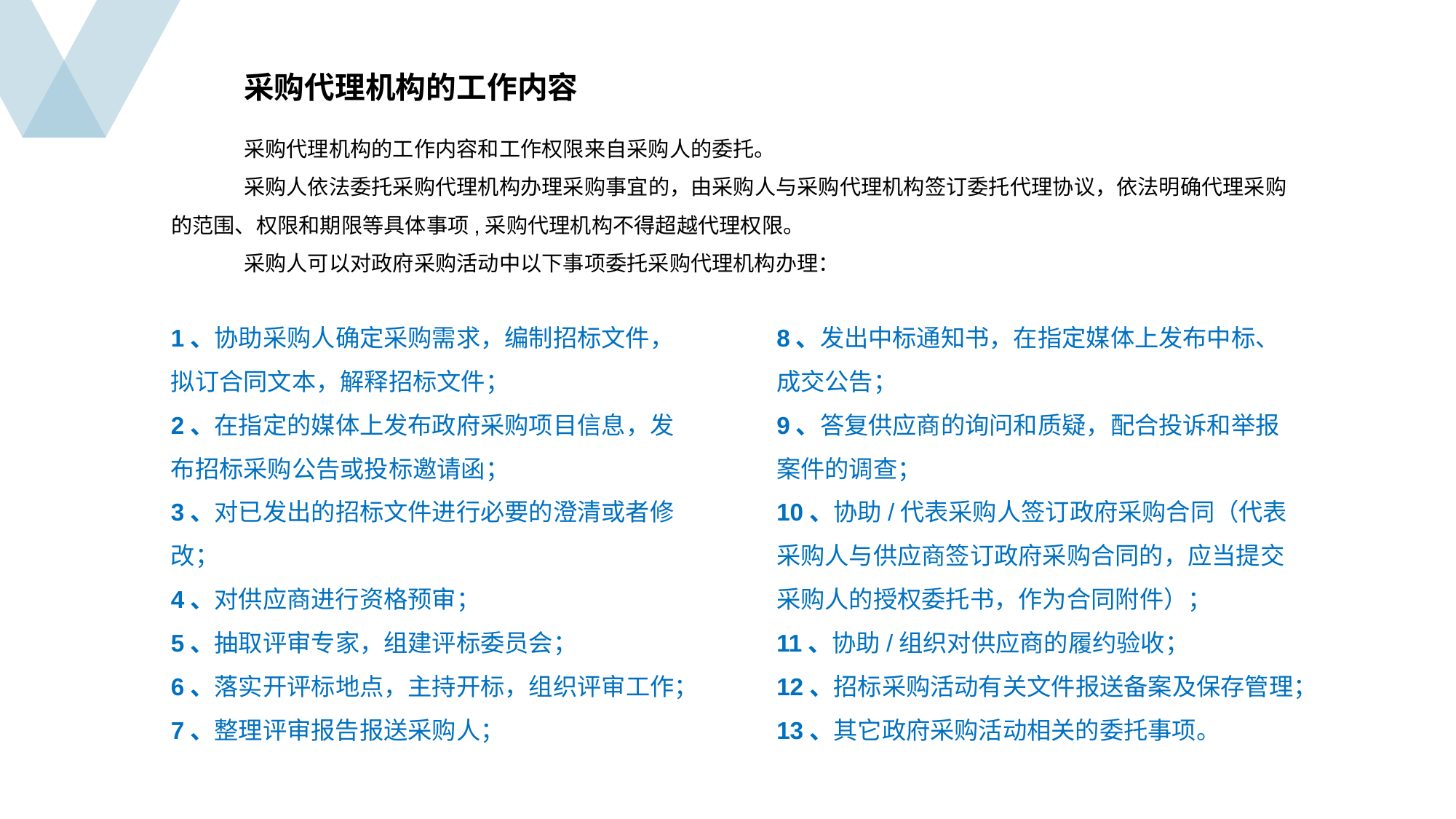

采购代理机构的工作内容
采购代理机构的工作内容和工作权限来自采购人的委托。
采购人依法委托采购代理机构办理采购事宜的，由采购人与采购代理机构签订委托代理协议，依法明确代理采购的范围、权限和期限等具体事项,采购代理机构不得超越代理权限。
采购人可以对政府采购活动中以下事项委托采购代理机构办理：
1、协助采购人确定采购需求，编制招标文件，拟订合同文本，解释招标文件；
2、在指定的媒体上发布政府采购项目信息，发布招标采购公告或投标邀请函；
3、对已发出的招标文件进行必要的澄清或者修改；
4、对供应商进行资格预审；
5、抽取评审专家，组建评标委员会；
6、落实开评标地点，主持开标，组织评审工作；
7、整理评审报告报送采购人；

8、发出中标通知书，在指定媒体上发布中标、成交公告；
9、答复供应商的询问和质疑，配合投诉和举报案件的调查；
10、协助/代表采购人签订政府采购合同（代表采购人与供应商签订政府采购合同的，应当提交采购人的授权委托书，作为合同附件）；
11、协助/组织对供应商的履约验收；
12、招标采购活动有关文件报送备案及保存管理；
13、其它政府采购活动相关的委托事项。